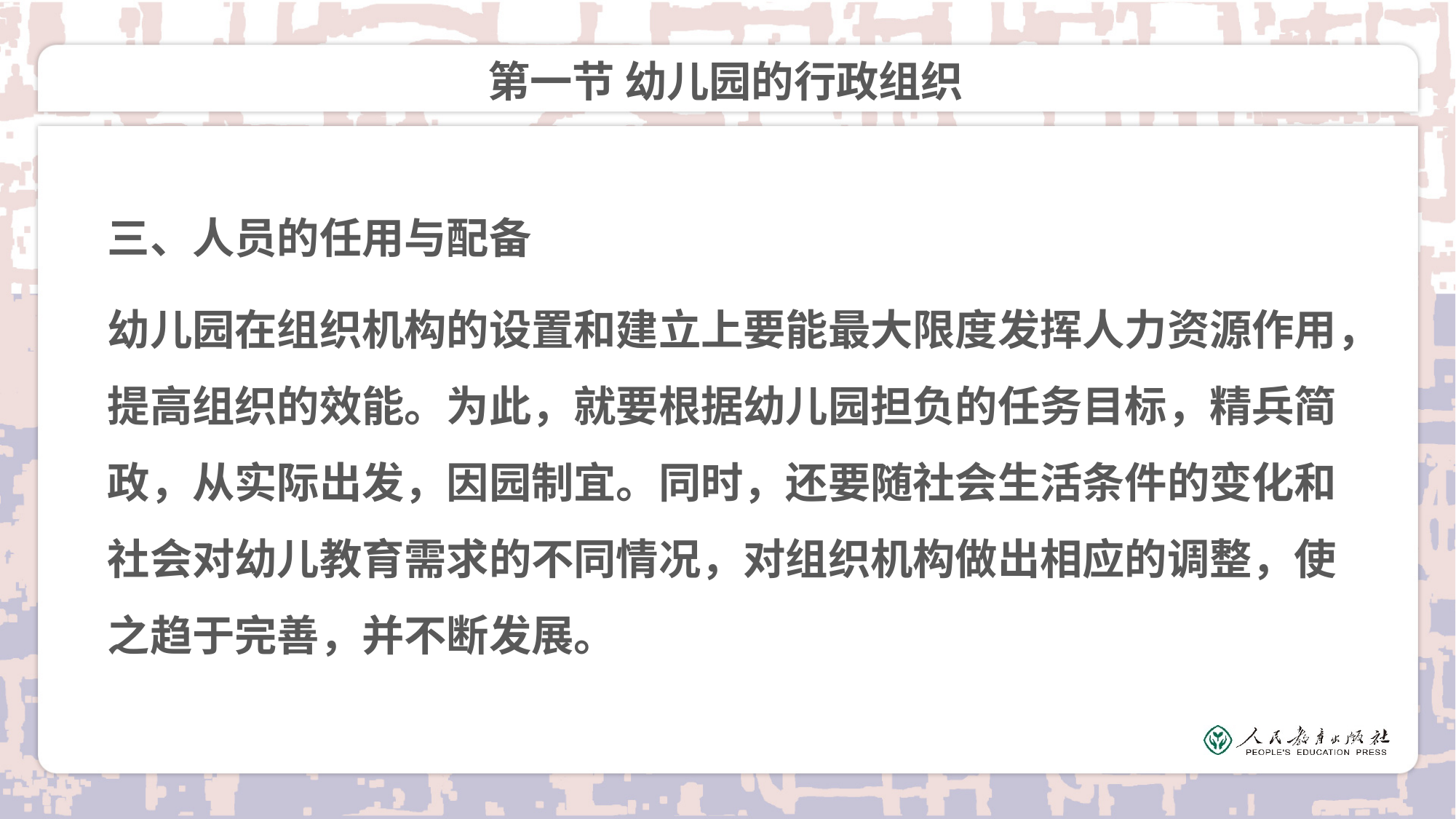

# 第一节 幼儿园的行政组织
三、人员的任用与配备
幼儿园在组织机构的设置和建立上要能最大限度发挥人力资源作用，提高组织的效能。为此，就要根据幼儿园担负的任务目标，精兵简政，从实际出发，因园制宜。同时，还要随社会生活条件的变化和社会对幼儿教育需求的不同情况，对组织机构做出相应的调整，使之趋于完善，并不断发展。